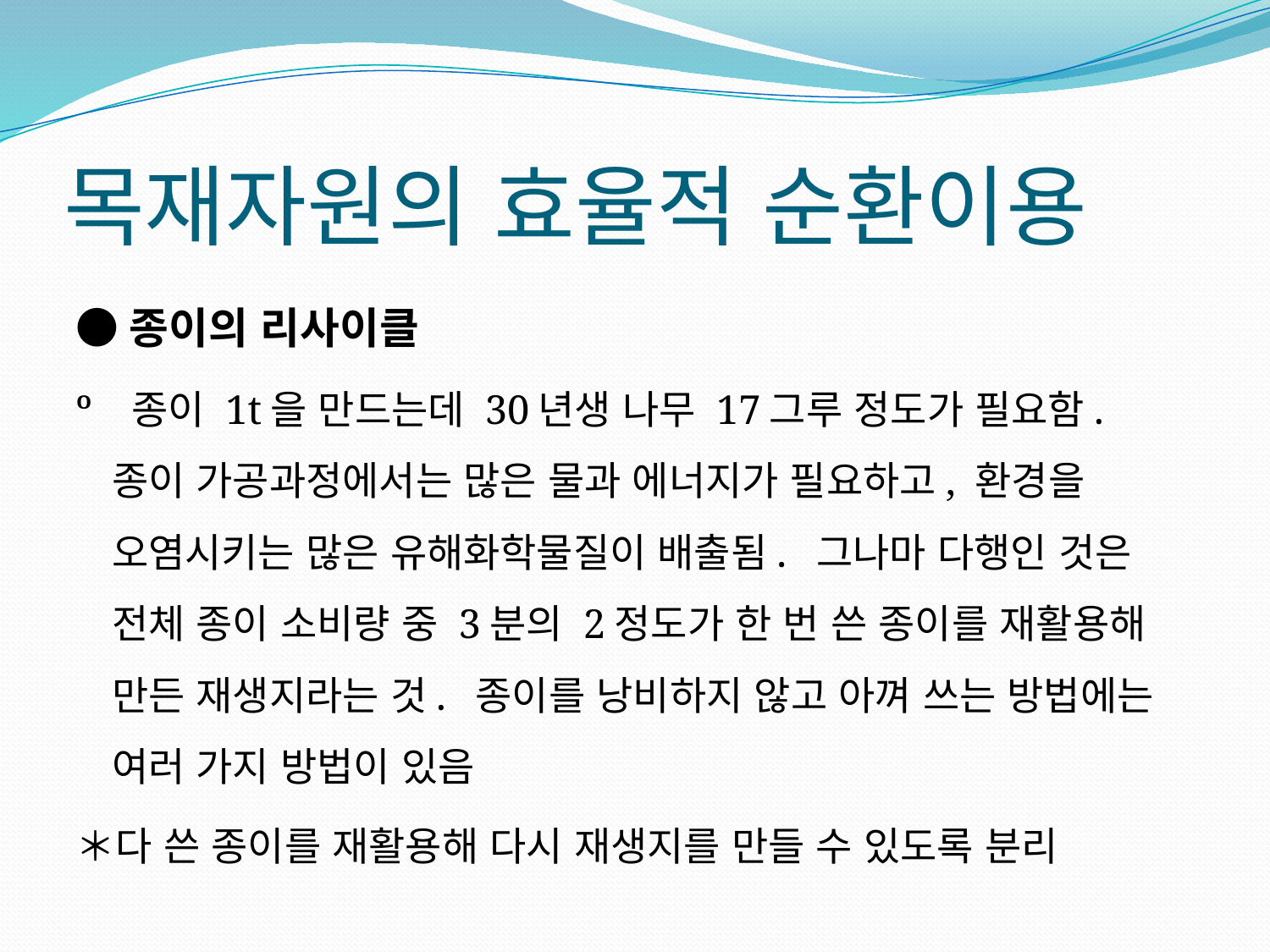

# 목재자원의 효율적 순환이용
●종이의 리사이클
º   종이 1t을 만드는데 30년생 나무 17그루 정도가 필요함.  종이 가공과정에서는 많은 물과 에너지가 필요하고, 환경을 오염시키는 많은 유해화학물질이 배출됨.  그나마 다행인 것은 전체 종이 소비량 중 3분의 2정도가 한 번 쓴 종이를 재활용해 만든 재생지라는 것.  종이를 낭비하지 않고 아껴 쓰는 방법에는 여러 가지 방법이 있음
＊다 쓴 종이를 재활용해 다시 재생지를 만들 수 있도록 분리